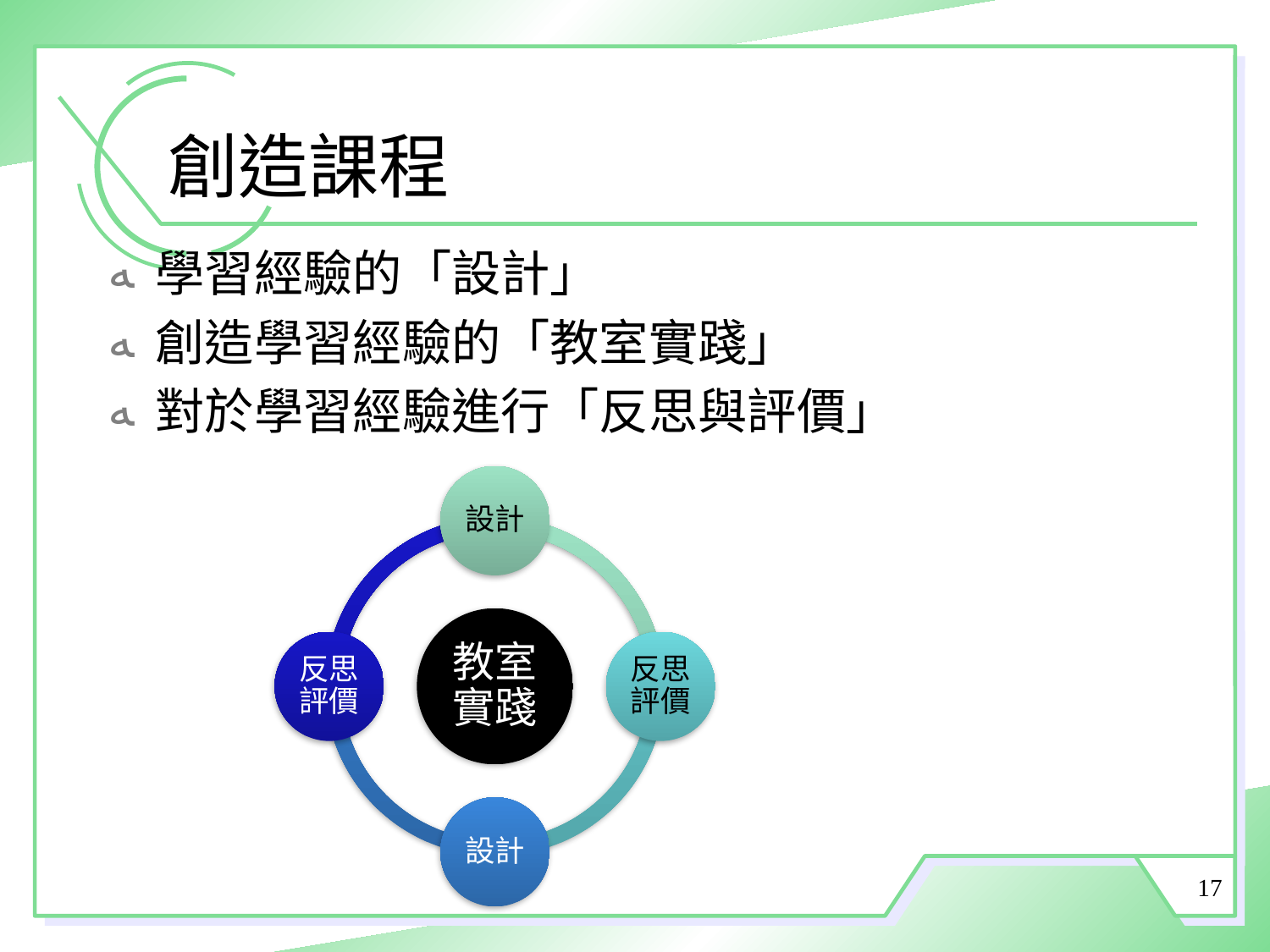

# 創造課程
學習經驗的「設計」
創造學習經驗的「教室實踐」
對於學習經驗進行「反思與評價」

教室實踐
設計
反思評價
設計
反思評價
17